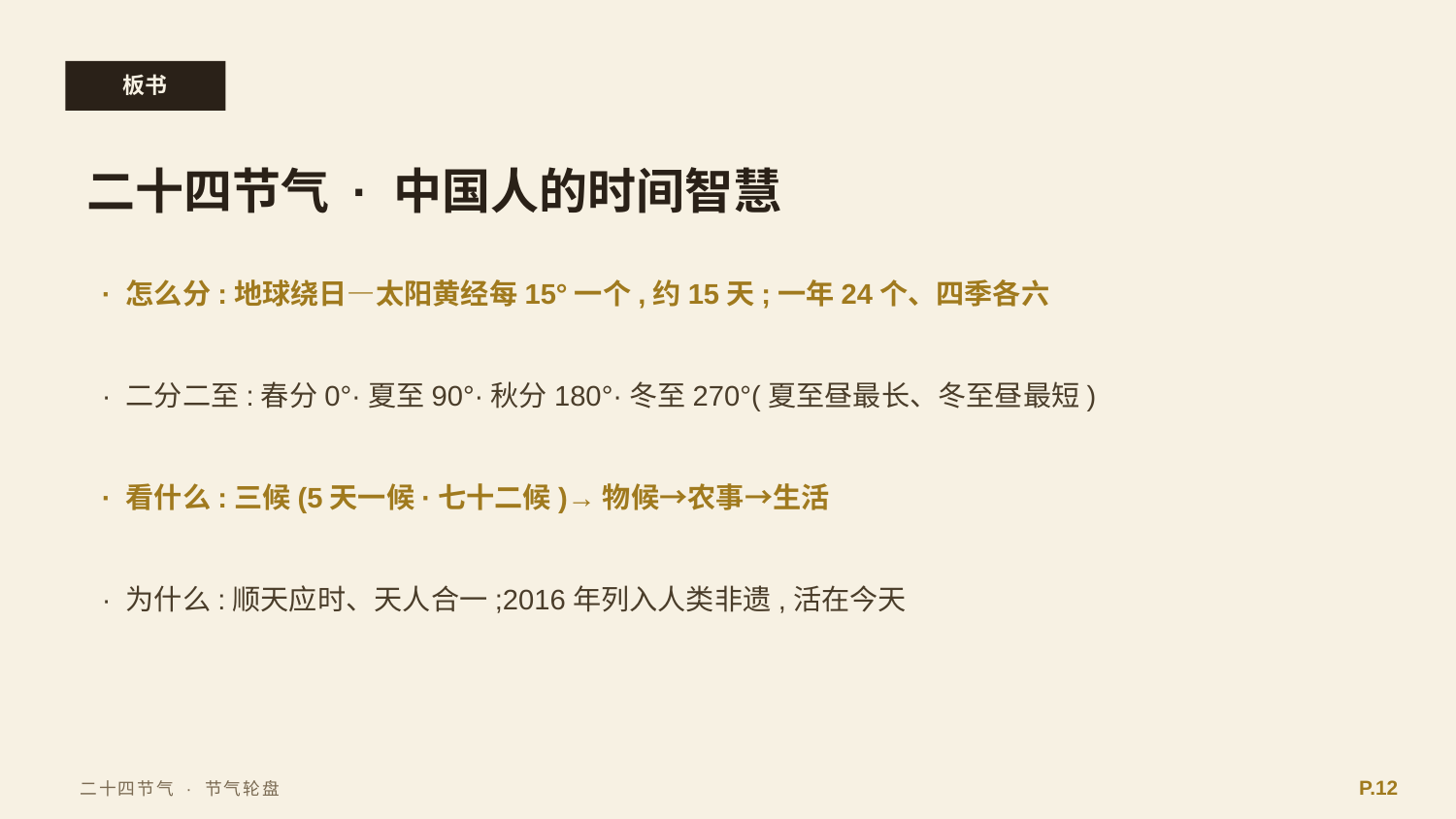

板书

二十四节气 · 中国人的时间智慧
· 怎么分:地球绕日—太阳黄经每15°一个,约15天;一年24个、四季各六
· 二分二至:春分0°·夏至90°·秋分180°·冬至270°(夏至昼最长、冬至昼最短)
· 看什么:三候(5天一候·七十二候)→物候→农事→生活
· 为什么:顺天应时、天人合一;2016年列入人类非遗,活在今天
P.12
二十四节气 · 节气轮盘